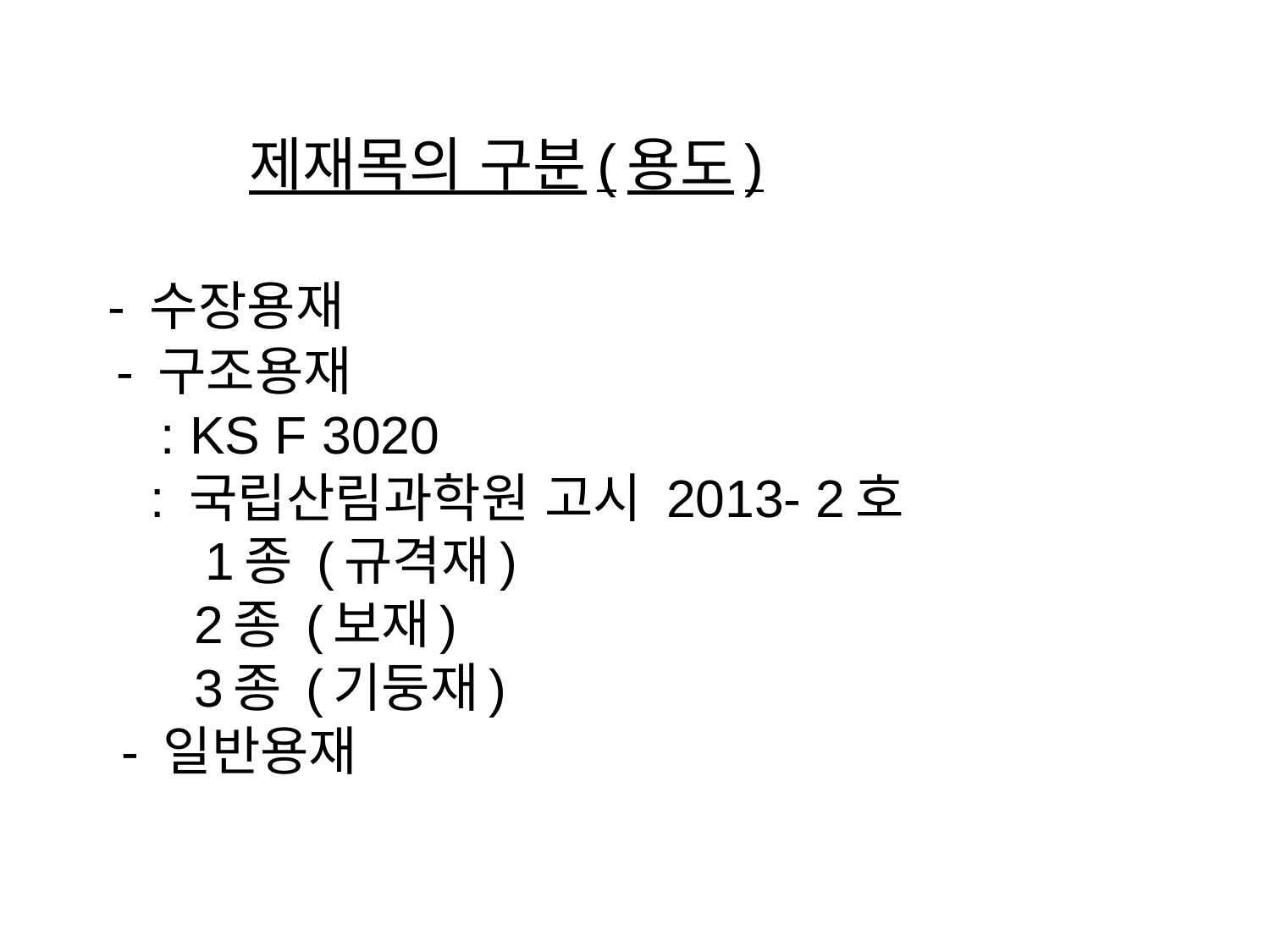

제재목의 구분(용도)
 - 수장용재
 - 구조용재
    : KS F 3020
    : 국립산림과학원 고시 2013- 2호
       1종 (규격재)
       2종 (보재)
       3종 (기둥재)
  - 일반용재